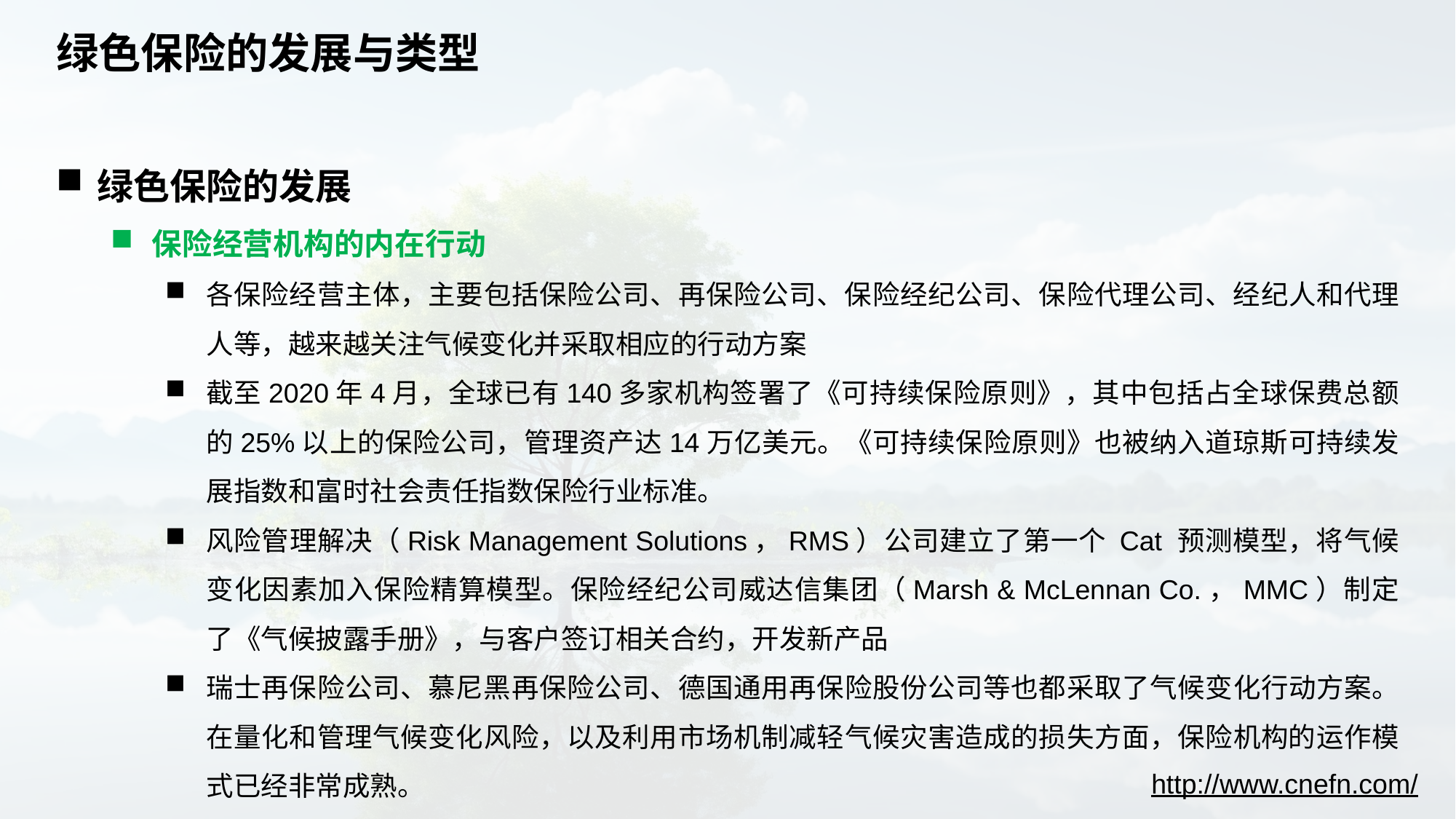

# 绿色保险的发展与类型
绿色保险的发展
保险经营机构的内在行动
各保险经营主体，主要包括保险公司、再保险公司、保险经纪公司、保险代理公司、经纪人和代理人等，越来越关注气候变化并采取相应的行动方案
截至2020年4月，全球已有140多家机构签署了《可持续保险原则》，其中包括占全球保费总额的25%以上的保险公司，管理资产达14万亿美元。《可持续保险原则》也被纳入道琼斯可持续发展指数和富时社会责任指数保险行业标准。
风险管理解决（Risk Management Solutions，RMS）公司建立了第一个 Cat 预测模型，将气候变化因素加入保险精算模型。保险经纪公司威达信集团（Marsh & McLennan Co.，MMC）制定了《气候披露手册》，与客户签订相关合约，开发新产品
瑞士再保险公司、慕尼黑再保险公司、德国通用再保险股份公司等也都采取了气候变化行动方案。在量化和管理气候变化风险，以及利用市场机制减轻气候灾害造成的损失方面，保险机构的运作模式已经非常成熟。